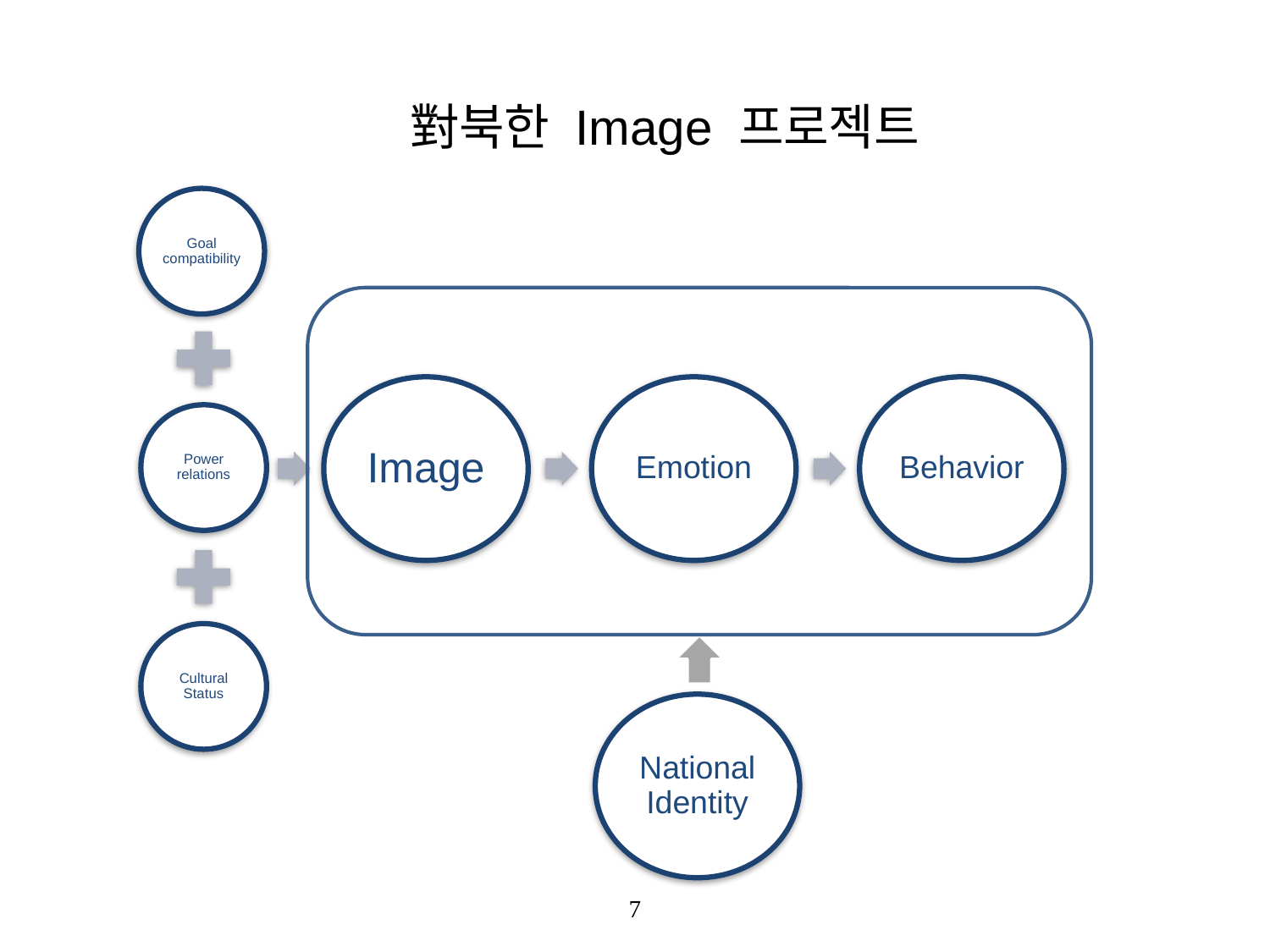

對북한 Image 프로젝트

Goal compatibility

Image

Emotion

Behavior

Power relations

Cultural Status

National Identity
7